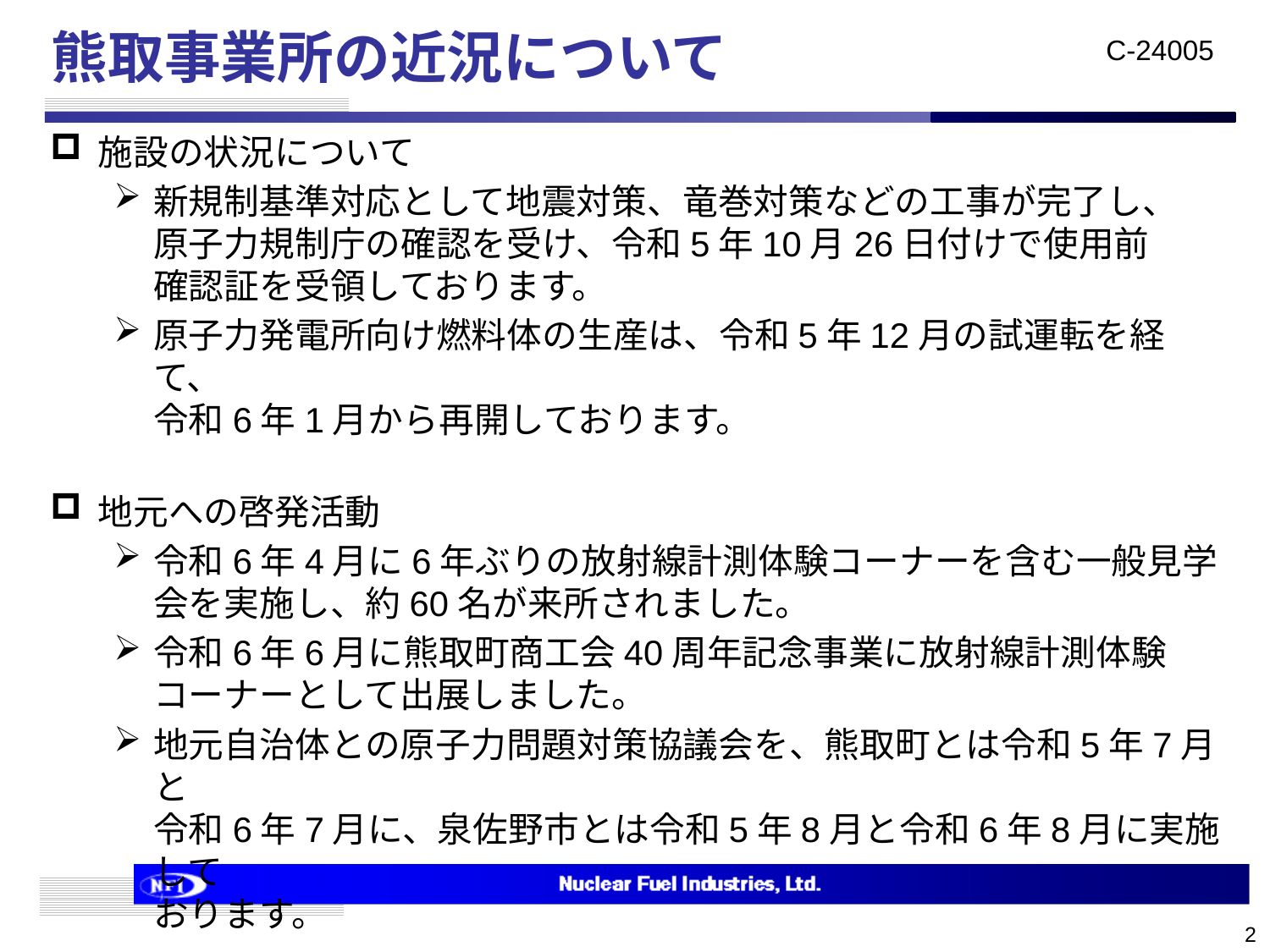

# 熊取事業所の近況について
施設の状況について
新規制基準対応として地震対策、竜巻対策などの工事が完了し、
原子力規制庁の確認を受け、令和5年10月26日付けで使用前
確認証を受領しております。
原子力発電所向け燃料体の生産は、令和5年12月の試運転を経て、
令和6年1月から再開しております。
地元への啓発活動
令和6年4月に6年ぶりの放射線計測体験コーナーを含む一般見学会を実施し、約60名が来所されました。
令和6年6月に熊取町商工会40周年記念事業に放射線計測体験コーナーとして出展しました。
地元自治体との原子力問題対策協議会を、熊取町とは令和5年7月と
令和6年7月に、泉佐野市とは令和5年8月と令和6年8月に実施して
おります。

2